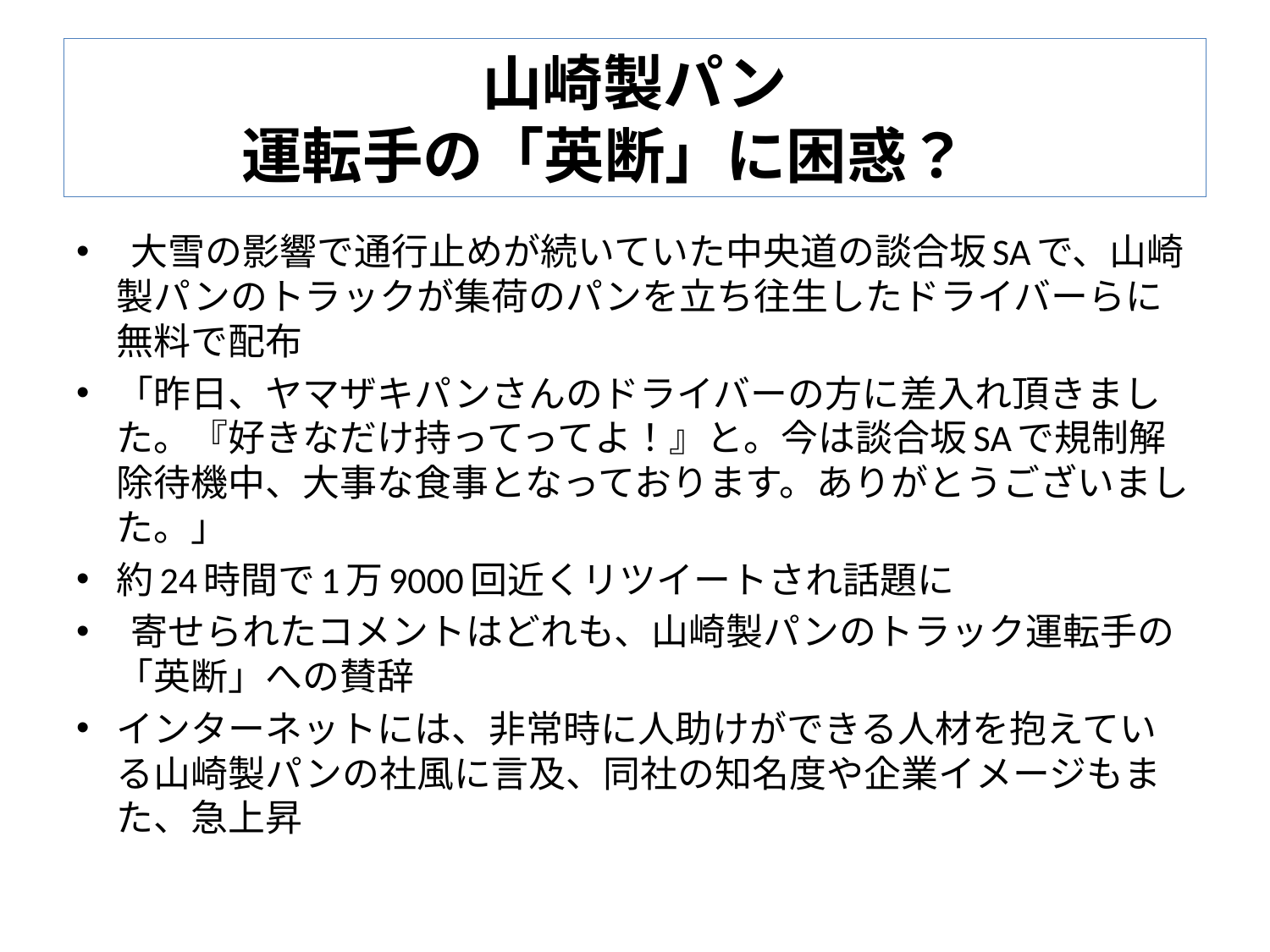

# 山崎製パン 運転手の「英断」に困惑？
 大雪の影響で通行止めが続いていた中央道の談合坂SAで、山崎製パンのトラックが集荷のパンを立ち往生したドライバーらに無料で配布
「昨日、ヤマザキパンさんのドライバーの方に差入れ頂きました。『好きなだけ持ってってよ！』と。今は談合坂SAで規制解除待機中、大事な食事となっております。ありがとうございました。」
約24時間で1万9000回近くリツイートされ話題に
 寄せられたコメントはどれも、山崎製パンのトラック運転手の「英断」への賛辞
インターネットには、非常時に人助けができる人材を抱えている山崎製パンの社風に言及、同社の知名度や企業イメージもまた、急上昇